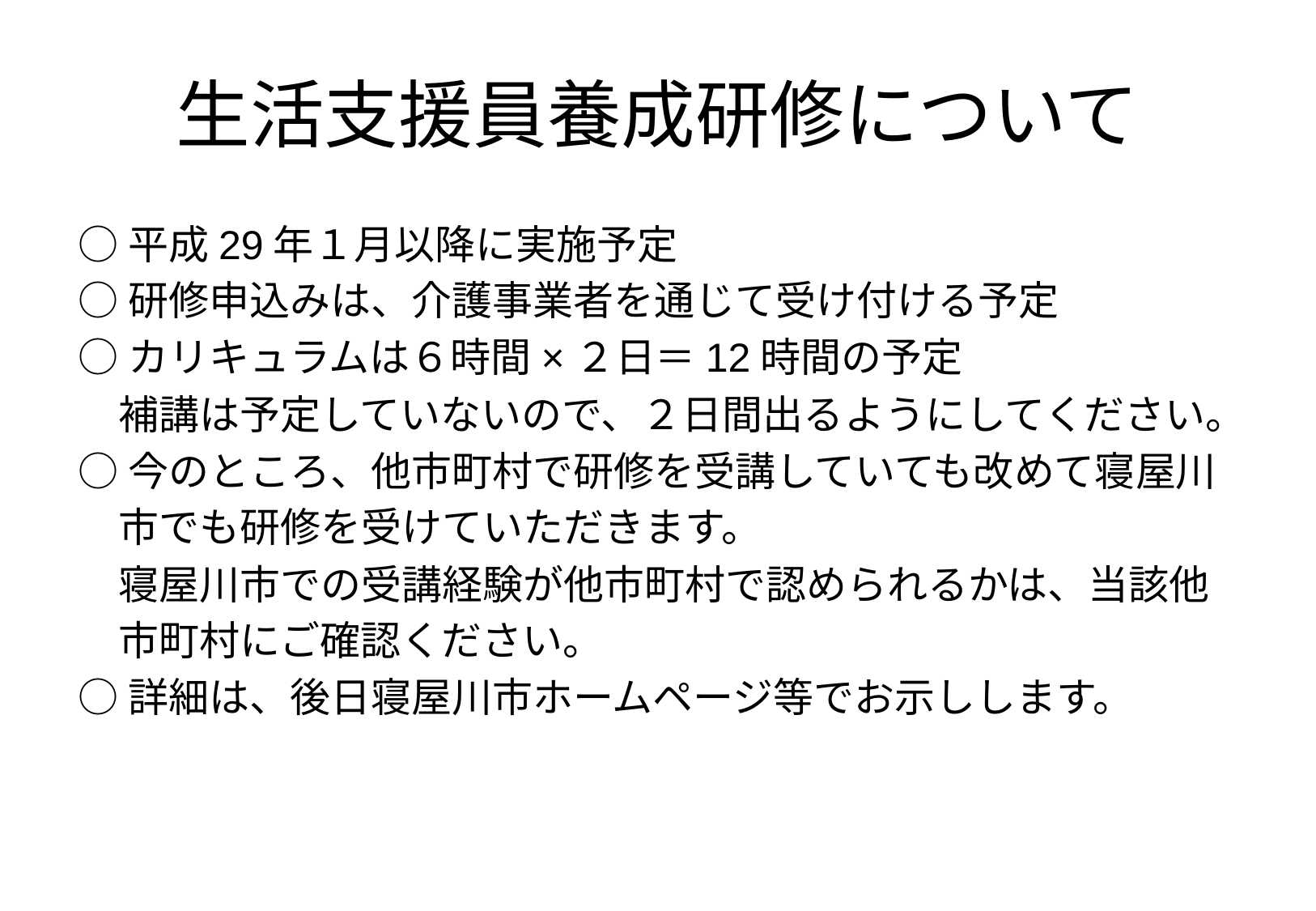

# 生活支援員養成研修について
○平成29年１月以降に実施予定
○研修申込みは、介護事業者を通じて受け付ける予定
○カリキュラムは６時間×２日＝12時間の予定
　補講は予定していないので、２日間出るようにしてください。
○今のところ、他市町村で研修を受講していても改めて寝屋川
　市でも研修を受けていただきます。
　寝屋川市での受講経験が他市町村で認められるかは、当該他
　市町村にご確認ください。
○詳細は、後日寝屋川市ホームページ等でお示しします。